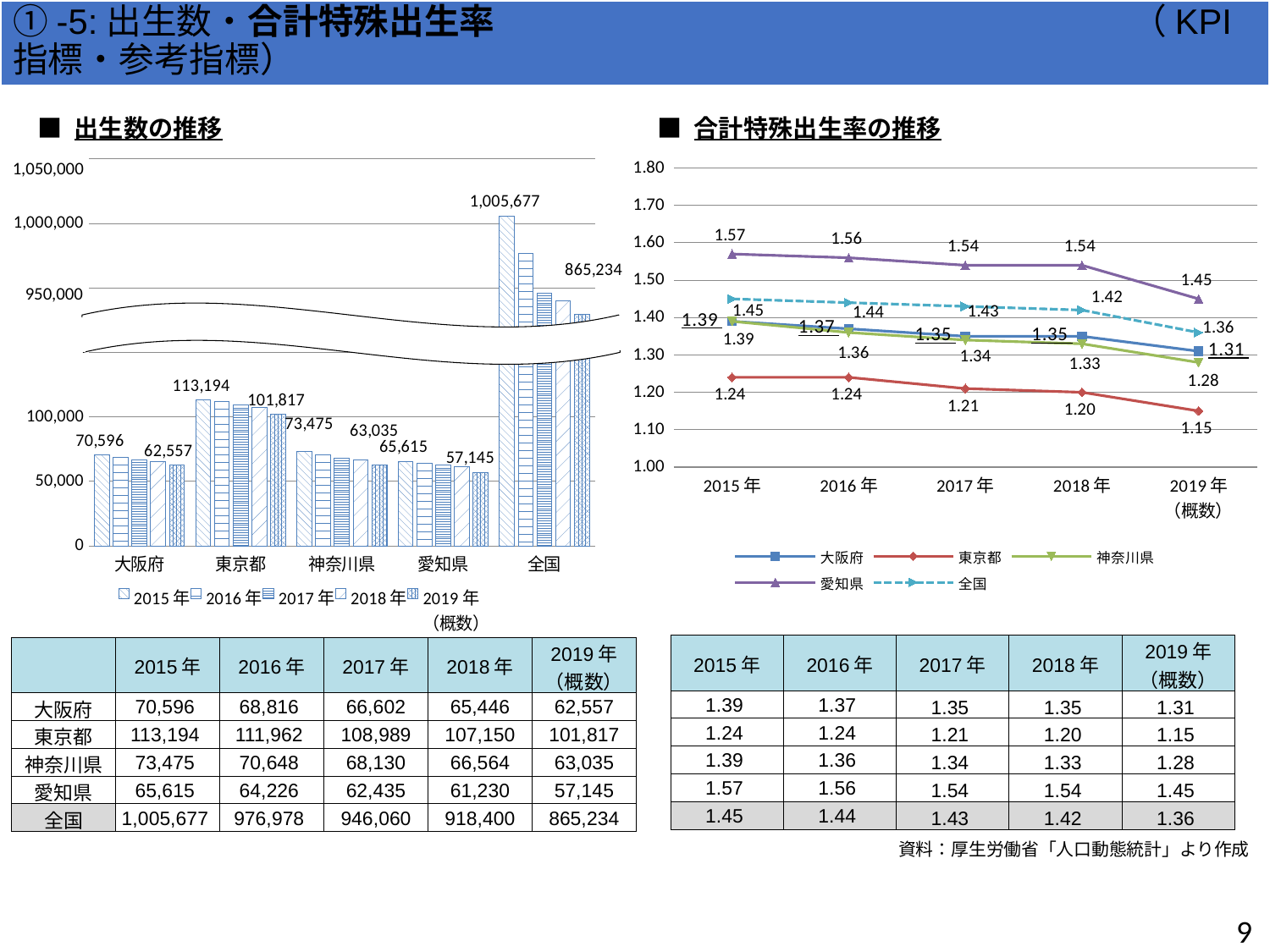

方向性Ⅰ）若者が活躍でき、子育て安心の都市「大阪」の実現
①-5:出生数・合計特殊出生率　　　　　　　　　　　　　　　　　　（KPI指標・参考指標）
■ 合計特殊出生率の推移
■ 出生数の推移

### Chart

| Category | 2015年 | 2016年 | 2017年 | 2018年 | 2019年
（概数） |
|---|---|---|---|---|---|
| 大阪府 | 70596.0 | 68816.0 | 66602.0 | 65446.0 | 62557.0 |
| 東京都 | 113194.0 | 111962.0 | 108989.0 | 107150.0 | 101817.0 |
| 神奈川県 | 73475.0 | 70648.0 | 68130.0 | 66564.0 | 63035.0 |
| 愛知県 | 65615.0 | 64226.0 | 62435.0 | 61230.0 | 57145.0 |
| 全国 | 255677.0 | 226978.0 | 196060.0 | 190327.78470710103 | 179309.74572437265 |
1,050,000
950,000

### Chart

| Category | 大阪府 | 東京都 | 神奈川県 | 愛知県 | 全国 |
|---|---|---|---|---|---|
| 2015年 | 1.39 | 1.24 | 1.39 | 1.57 | 1.45 |
| 2016年 | 1.37 | 1.24 | 1.36 | 1.56 | 1.44 |
| 2017年 | 1.35 | 1.21 | 1.34 | 1.54 | 1.43 |
| 2018年 | 1.35 | 1.2 | 1.33 | 1.54 | 1.42 |
| 2019年
（概数） | 1.31 | 1.15 | 1.28 | 1.45 | 1.36 |
| 2015年 | 2016年 | 2017年 | 2018年 | 2019年
（概数） |
| --- | --- | --- | --- | --- |
| 1.39 | 1.37 | 1.35 | 1.35 | 1.31 |
| 1.24 | 1.24 | 1.21 | 1.20 | 1.15 |
| 1.39 | 1.36 | 1.34 | 1.33 | 1.28 |
| 1.57 | 1.56 | 1.54 | 1.54 | 1.45 |
| 1.45 | 1.44 | 1.43 | 1.42 | 1.36 |
|  | 2015年 | 2016年 | 2017年 | 2018年 | 2019年 （概数） |
| --- | --- | --- | --- | --- | --- |
| 大阪府 | 70,596 | 68,816 | 66,602 | 65,446 | 62,557 |
| 東京都 | 113,194 | 111,962 | 108,989 | 107,150 | 101,817 |
| 神奈川県 | 73,475 | 70,648 | 68,130 | 66,564 | 63,035 |
| 愛知県 | 65,615 | 64,226 | 62,435 | 61,230 | 57,145 |
| 全国 | 1,005,677 | 976,978 | 946,060 | 918,400 | 865,234 |
資料：厚生労働省「人口動態統計」より作成
9